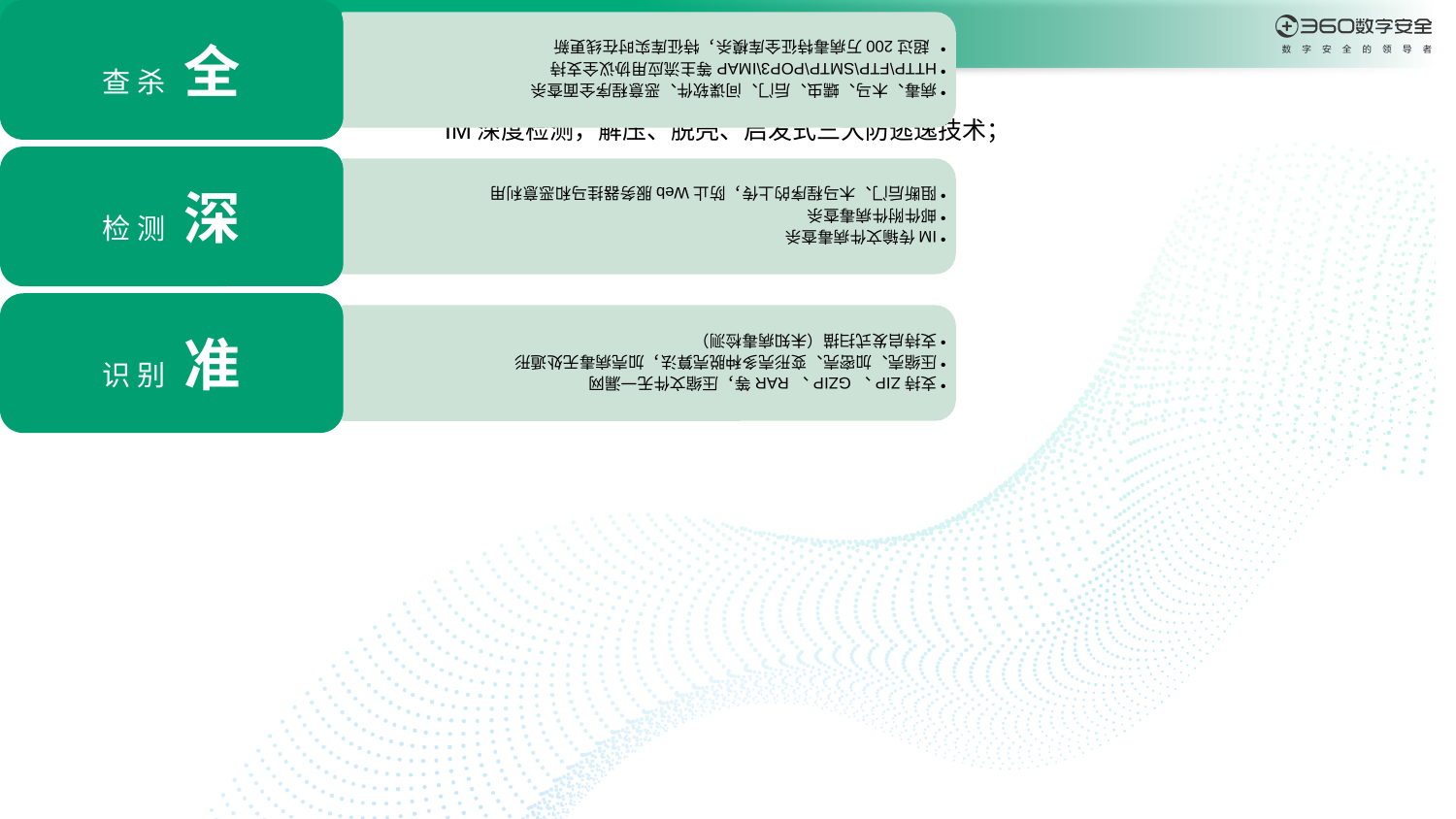

病毒防护：全、深、准
IM深度检测，解压、脱壳、启发式三大防逃逸技术；
病毒查杀全，检测深，识别准。
病毒、木马、蠕虫、后门、间谍软件、恶意程序全面查杀
HTTP\FTP\SMTP\POP3\IMAP等主流应用协议全支持
 超过200万病毒特征全库模杀，特征库实时在线更新
查杀 全
IM传输文件病毒查杀
邮件附件病毒查杀
阻断后门、木马程序的上传，防止Web服务器挂马和恶意利用
检测 深
支持ZIP、GZIP、RAR等，压缩文件无一漏网
压缩壳、加密壳、变形壳多种脱壳算法，加壳病毒无处遁形
支持启发式扫描（未知病毒检测）
识别 准